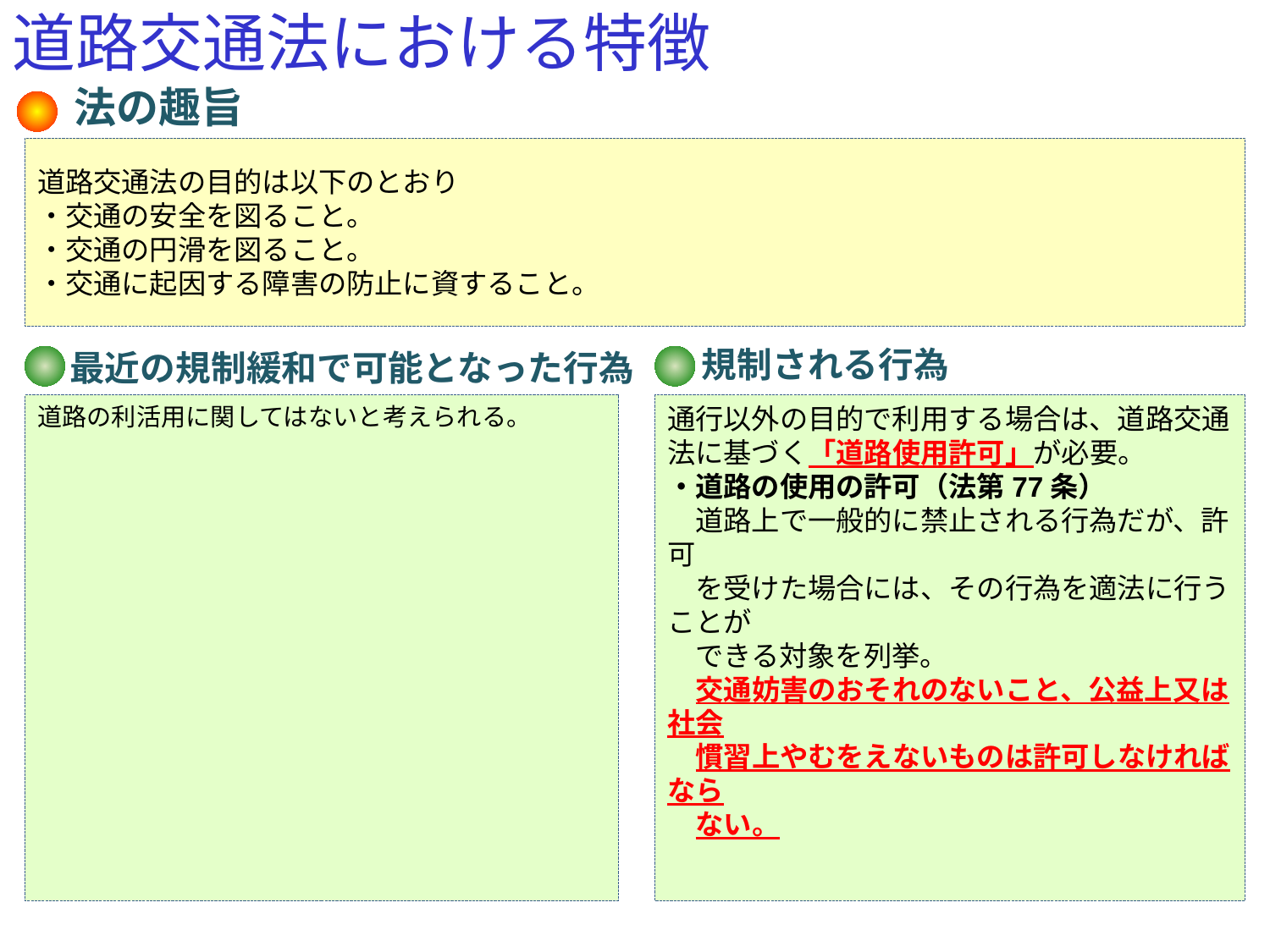

道路交通法における特徴
法の趣旨

道路交通法の目的は以下のとおり
・交通の安全を図ること。
・交通の円滑を図ること。
・交通に起因する障害の防止に資すること。
規制される行為
最近の規制緩和で可能となった行為

道路の利活用に関してはないと考えられる。
通行以外の目的で利用する場合は、道路交通法に基づく「道路使用許可」が必要。
・道路の使用の許可（法第77条）
　道路上で一般的に禁止される行為だが、許可
　を受けた場合には、その行為を適法に行うことが
　できる対象を列挙。
　交通妨害のおそれのないこと、公益上又は社会
　慣習上やむをえないものは許可しなければなら
　ない。